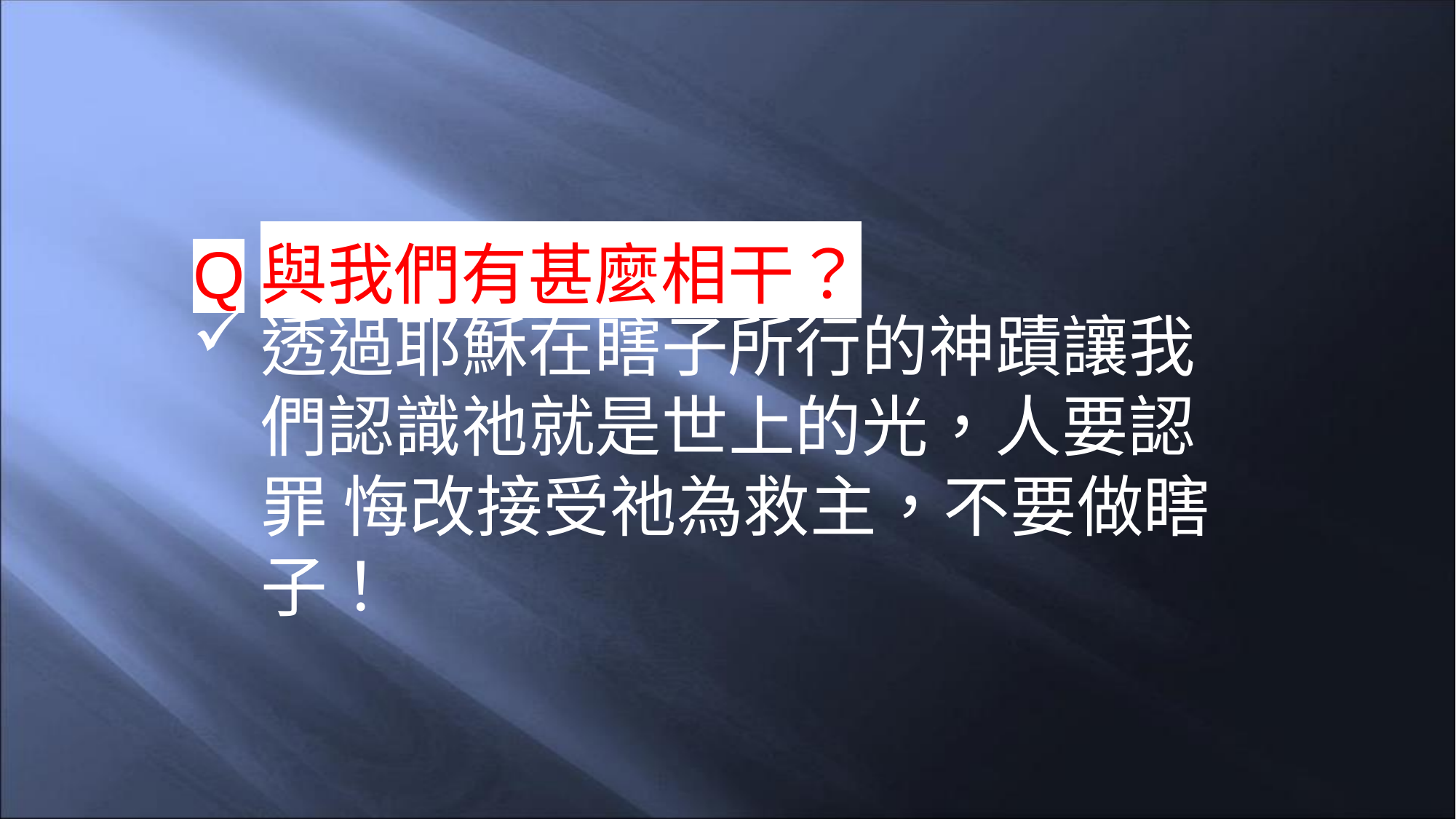

# Q與我們有甚麼相干？
透過耶穌在瞎子所行的神蹟讓我們認識祂就是世上的光，人要認罪 悔改接受祂為救主，不要做瞎子！